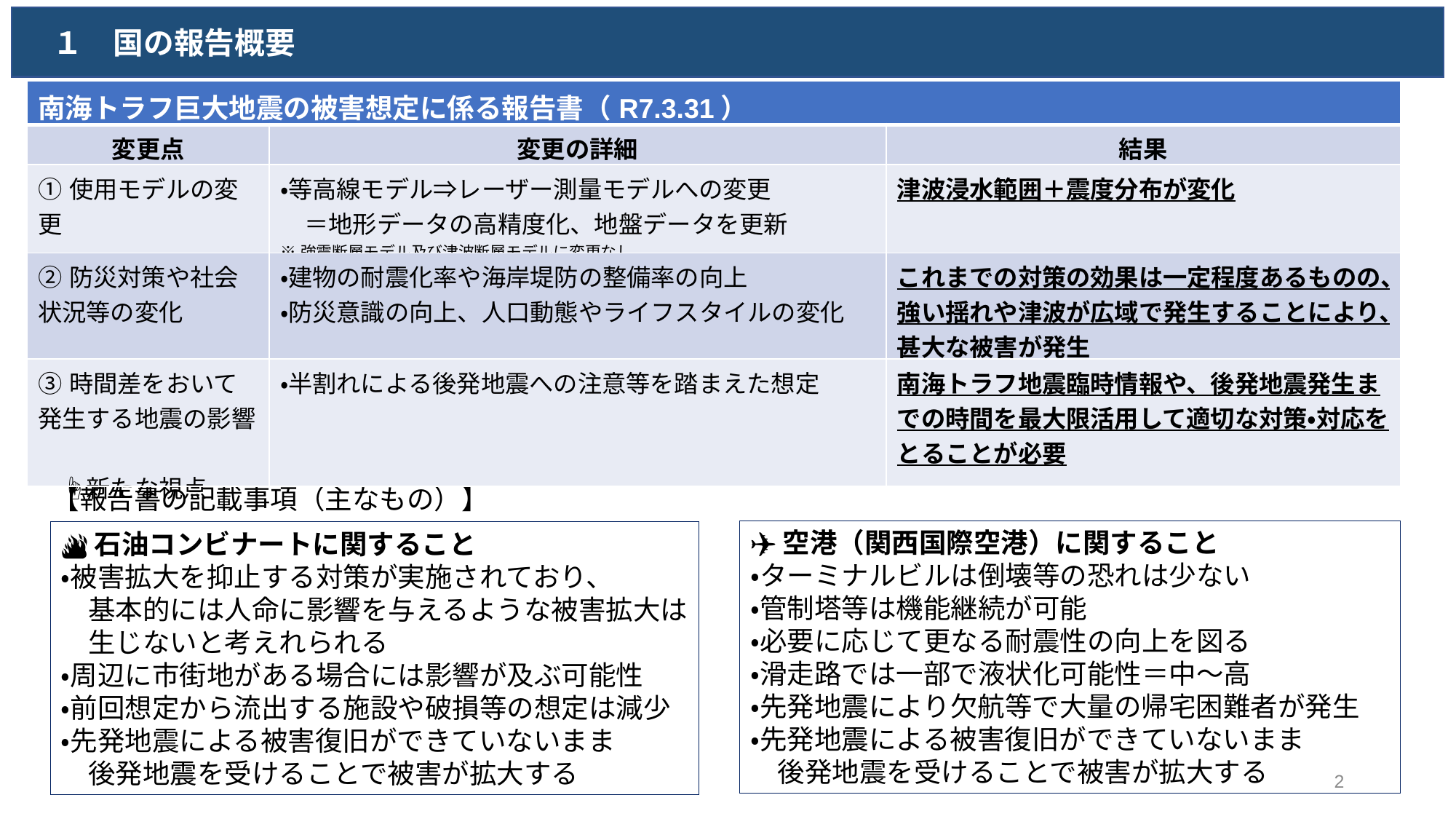

１　国の報告概要
| 南海トラフ巨大地震の被害想定に係る報告書（R7.3.31） |  |  |
| --- | --- | --- |
| 変更点 | 変更の詳細 | 結果 |
| ①使用モデルの変更 | ・等高線モデル⇒レーザー測量モデルへの変更 　＝地形データの高精度化、地盤データを更新 ※強震断層モデル及び津波断層モデルに変更なし | 津波浸水範囲＋震度分布が変化 |
| ②防災対策や社会状況等の変化 | ・建物の耐震化率や海岸堤防の整備率の向上 ・防災意識の向上、人口動態やライフスタイルの変化 | これまでの対策の効果は一定程度あるものの、強い揺れや津波が広域で発生することにより、甚大な被害が発生 |
| ③時間差をおいて発生する地震の影響　 　☝新たな視点 | ・半割れによる後発地震への注意等を踏まえた想定 | 南海トラフ地震臨時情報や、後発地震発生までの時間を最大限活用して適切な対策・対応をとることが必要 |
【報告書の記載事項（主なもの）】
✈空港（関西国際空港）に関すること
・ターミナルビルは倒壊等の恐れは少ない
・管制塔等は機能継続が可能
・必要に応じて更なる耐震性の向上を図る
・滑走路では一部で液状化可能性＝中～高
・先発地震により欠航等で大量の帰宅困難者が発生
・先発地震による被害復旧ができていないまま
　後発地震を受けることで被害が拡大する
🔥石油コンビナートに関すること
・被害拡大を抑止する対策が実施されており、
　基本的には人命に影響を与えるような被害拡大は
　生じないと考えれられる
・周辺に市街地がある場合には影響が及ぶ可能性
・前回想定から流出する施設や破損等の想定は減少
・先発地震による被害復旧ができていないまま
　後発地震を受けることで被害が拡大する
2